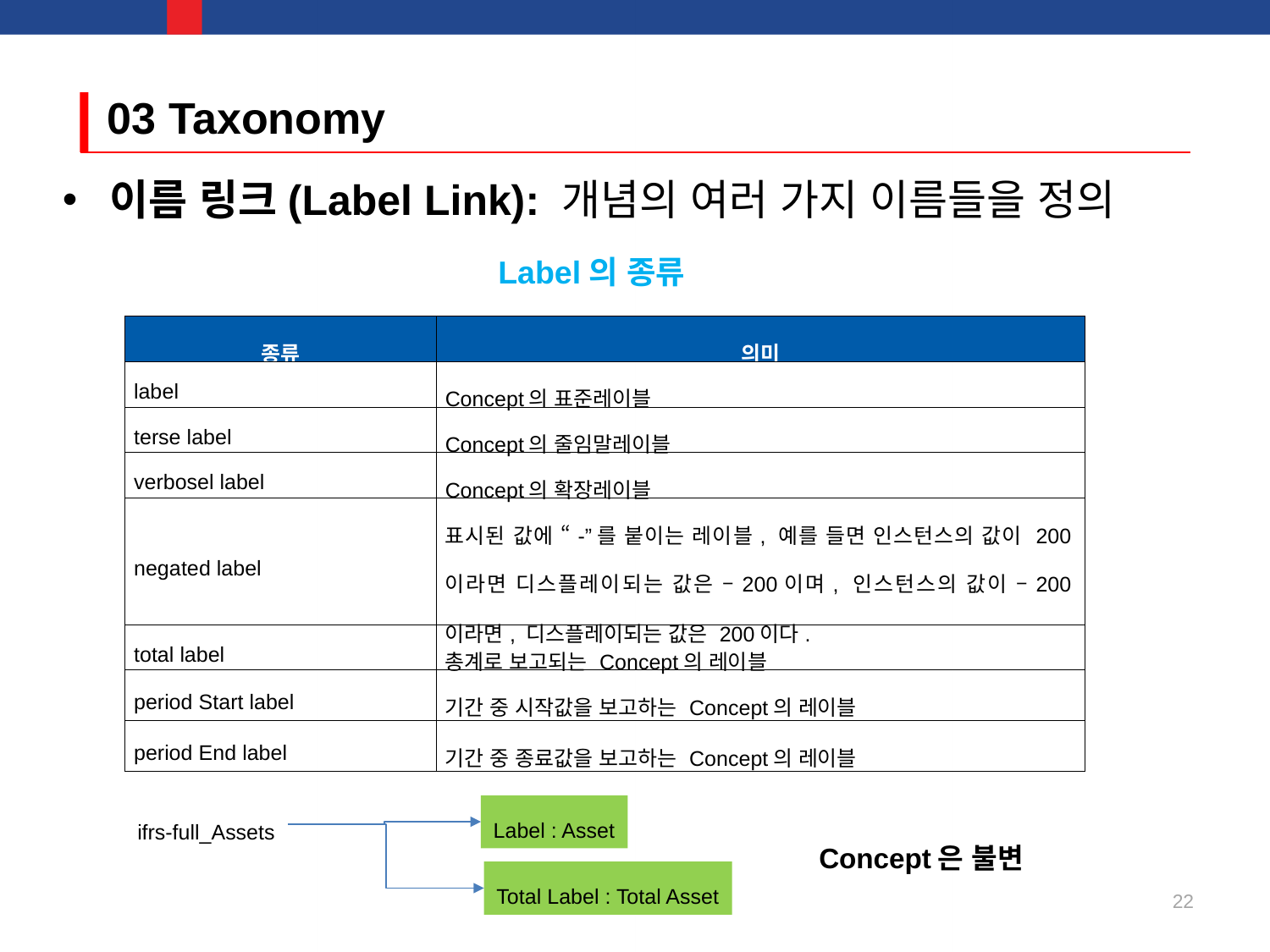

# 03 Taxonomy
이름 링크(Label Link): 개념의 여러 가지 이름들을 정의
Label의 종류
| 종류 | 의미 |
| --- | --- |
| label | Concept의 표준레이블 |
| terse label | Concept의 줄임말레이블 |
| verbosel label | Concept의 확장레이블 |
| negated label | 표시된 값에 “-”를 붙이는 레이블, 예를 들면 인스턴스의 값이 200이라면 디스플레이되는 값은 –200이며, 인스턴스의 값이 –200이라면, 디스플레이되는 값은 200이다. |
| total label | 총계로 보고되는 Concept의 레이블 |
| period Start label | 기간 중 시작값을 보고하는 Concept의 레이블 |
| period End label | 기간 중 종료값을 보고하는 Concept의 레이블 |
Label : Asset
ifrs-full_Assets
Concept은 불변
Total Label : Total Asset
22